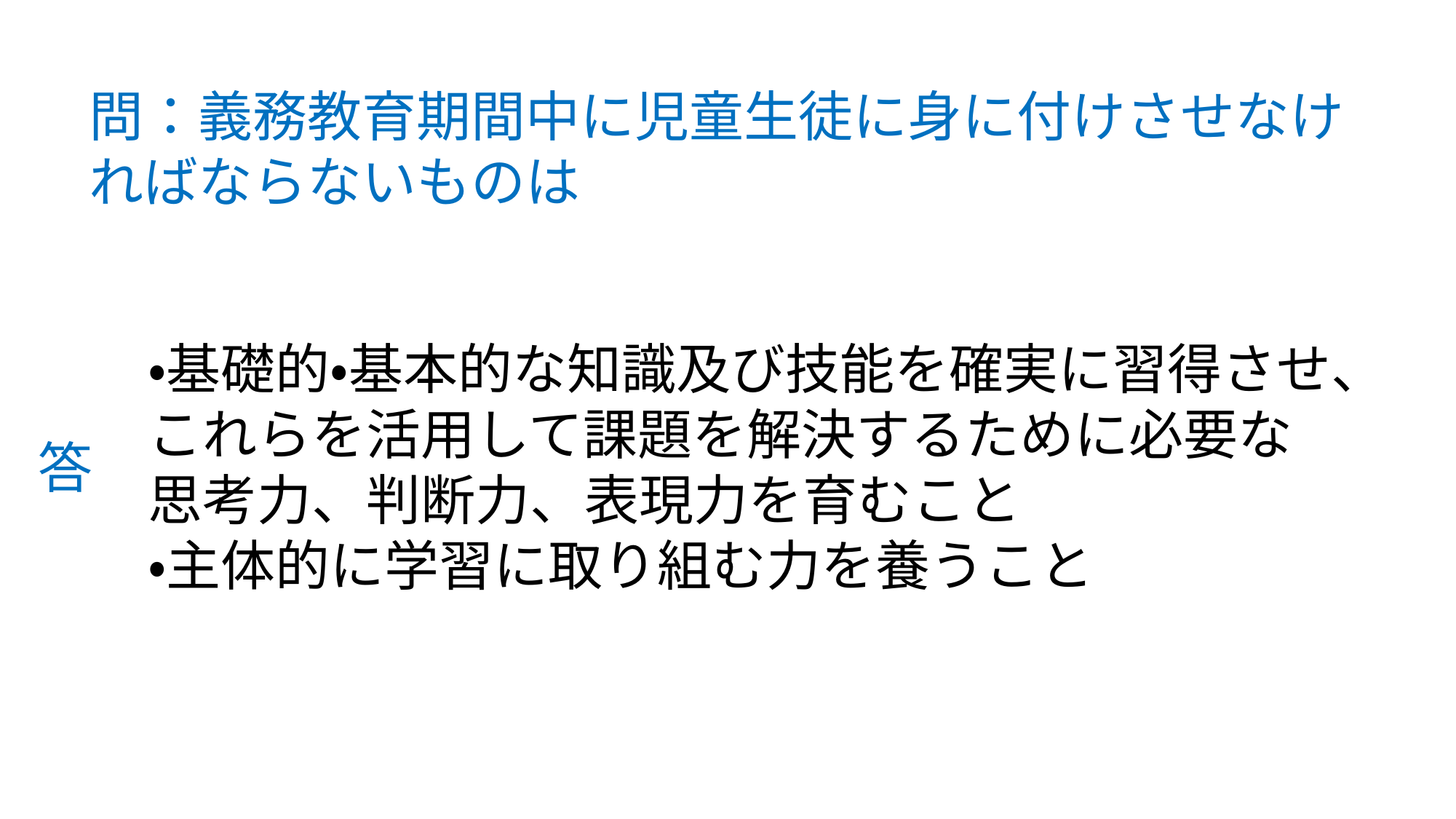

問：義務教育期間中に児童生徒に身に付けさせなければならないものは
・基礎的・基本的な知識及び技能を確実に習得させ、これらを活用して課題を解決するために必要な思考力、判断力、表現力を育むこと
・主体的に学習に取り組む力を養うこと
答